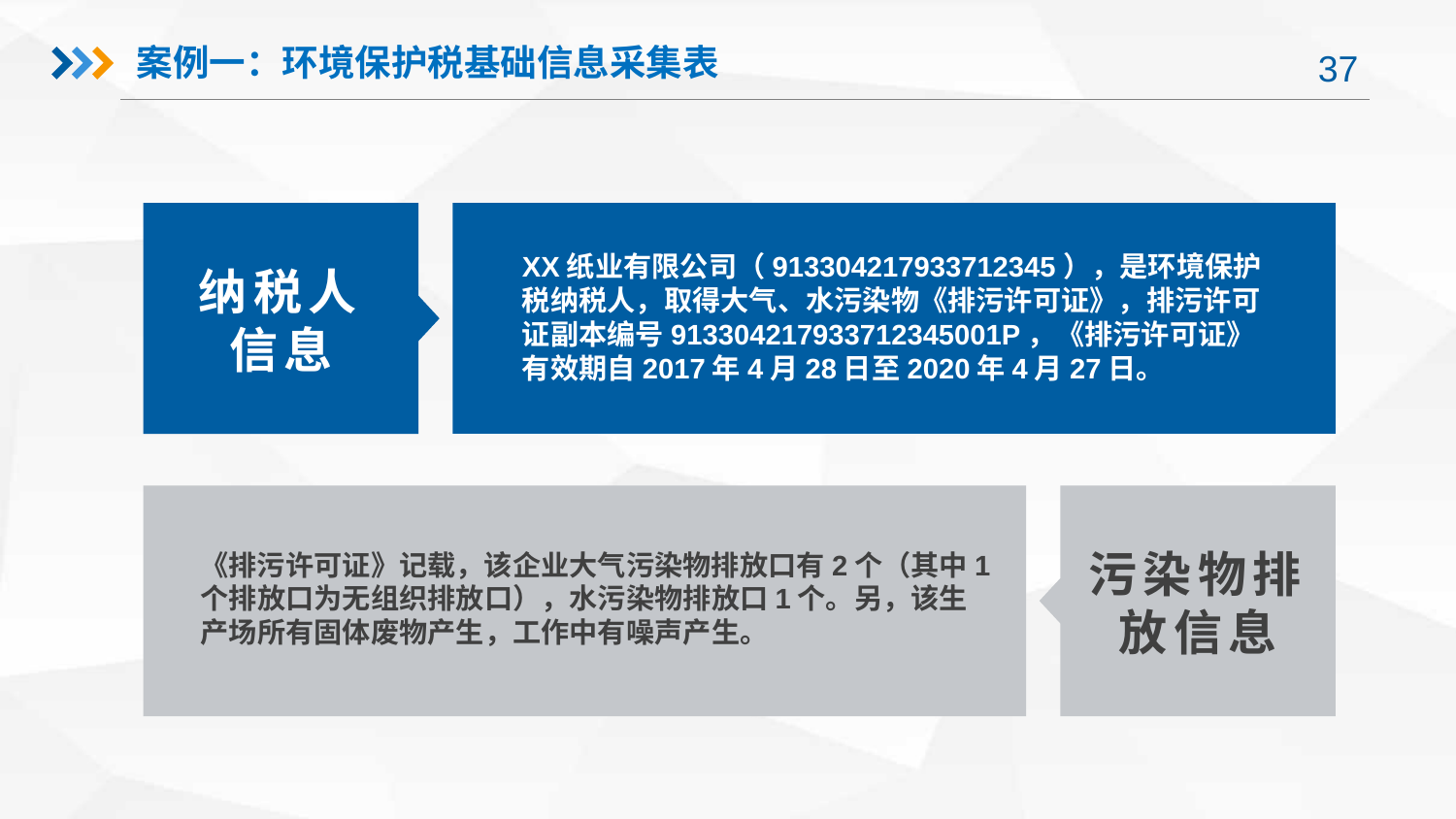

案例一：环境保护税基础信息采集表

XX纸业有限公司（913304217933712345），是环境保护税纳税人，取得大气、水污染物《排污许可证》，排污许可证副本编号913304217933712345001P，《排污许可证》有效期自2017年4月28日至2020年4月27日。
纳税人信息

污染物排放信息
《排污许可证》记载，该企业大气污染物排放口有2个（其中1个排放口为无组织排放口），水污染物排放口1个。另，该生产场所有固体废物产生，工作中有噪声产生。